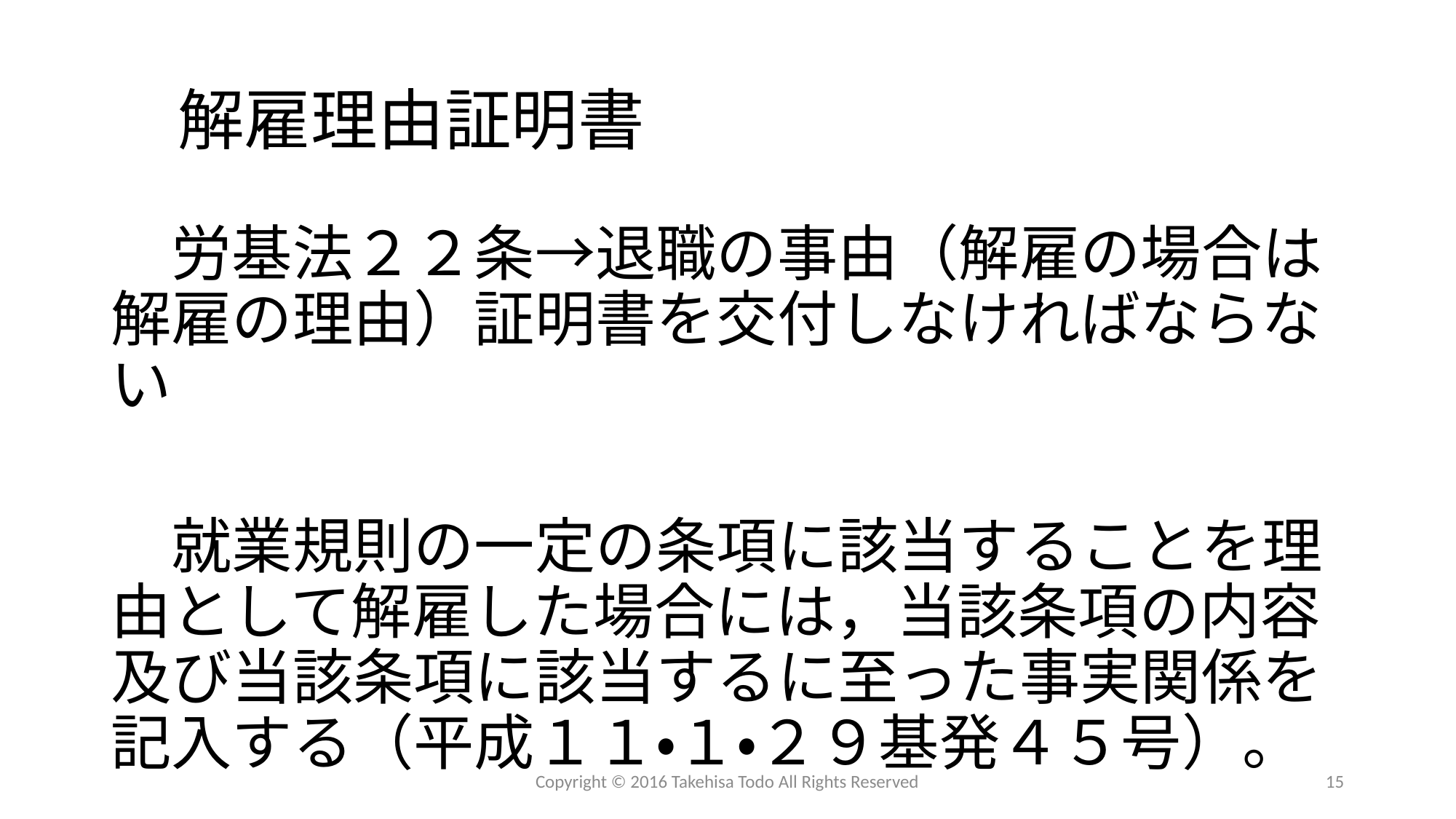

# 解雇理由証明書
　労基法２２条→退職の事由（解雇の場合は解雇の理由）証明書を交付しなければならない

　就業規則の一定の条項に該当することを理由として解雇した場合には，当該条項の内容及び当該条項に該当するに至った事実関係を記入する（平成１１・１・２９基発４５号）。

Copyright © 2016 Takehisa Todo All Rights Reserved
15